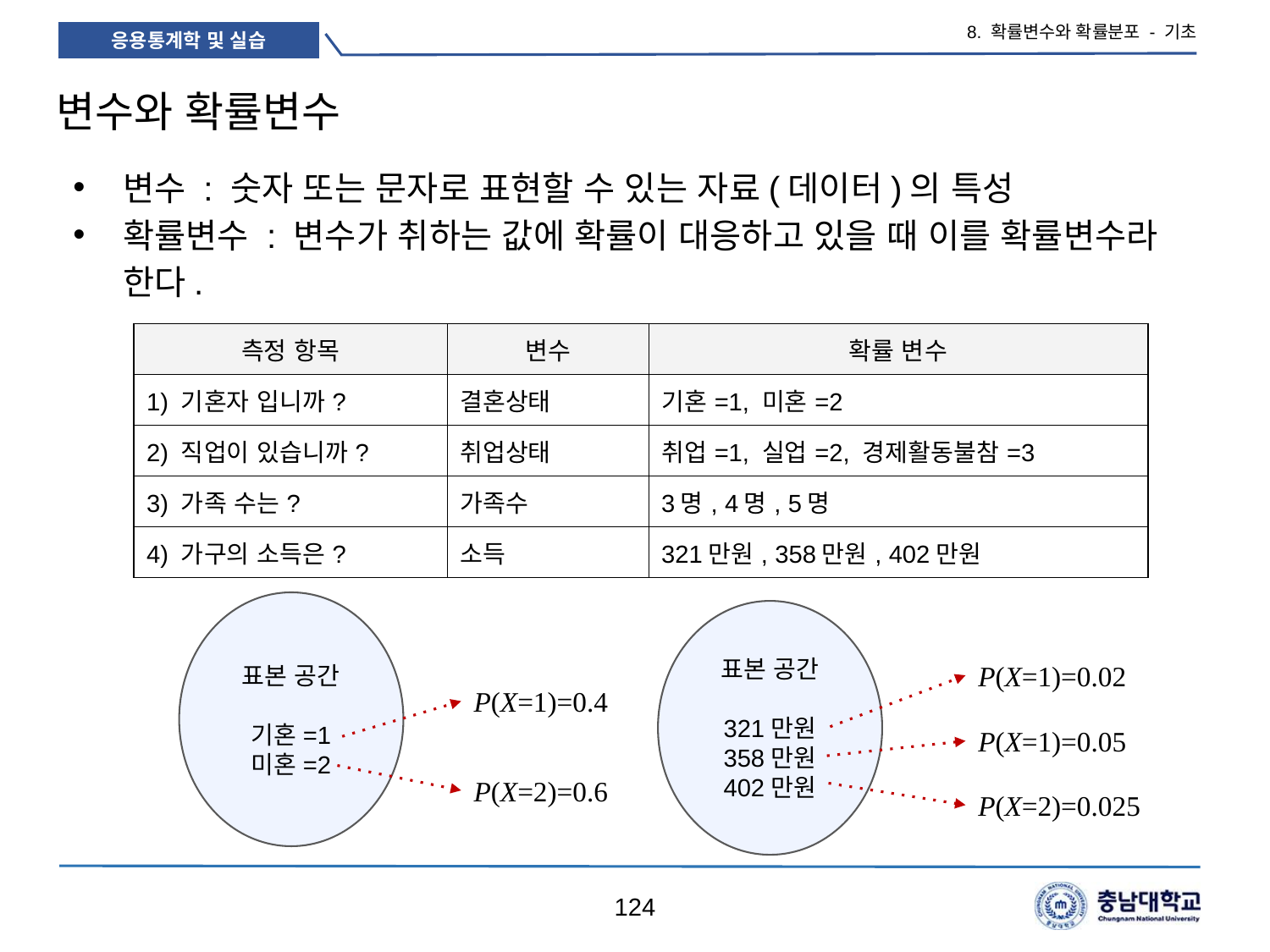

8. 확률변수와 확률분포 - 기초
# 변수와 확률변수
변수 : 숫자 또는 문자로 표현할 수 있는 자료(데이터)의 특성
확률변수 : 변수가 취하는 값에 확률이 대응하고 있을 때 이를 확률변수라 한다.
| 측정 항목 | 변수 | 확률 변수 |
| --- | --- | --- |
| 1) 기혼자 입니까? | 결혼상태 | 기혼=1, 미혼=2 |
| 2) 직업이 있습니까? | 취업상태 | 취업=1, 실업=2, 경제활동불참=3 |
| 3) 가족 수는? | 가족수 | 3명, 4명, 5명 |
| 4) 가구의 소득은? | 소득 | 321만원, 358만원, 402만원 |
표본 공간

기혼=1
미혼=2
표본 공간

321만원
358만원
402만원
P(X=1)=0.02
P(X=1)=0.4
P(X=1)=0.05
P(X=2)=0.6
P(X=2)=0.025
124